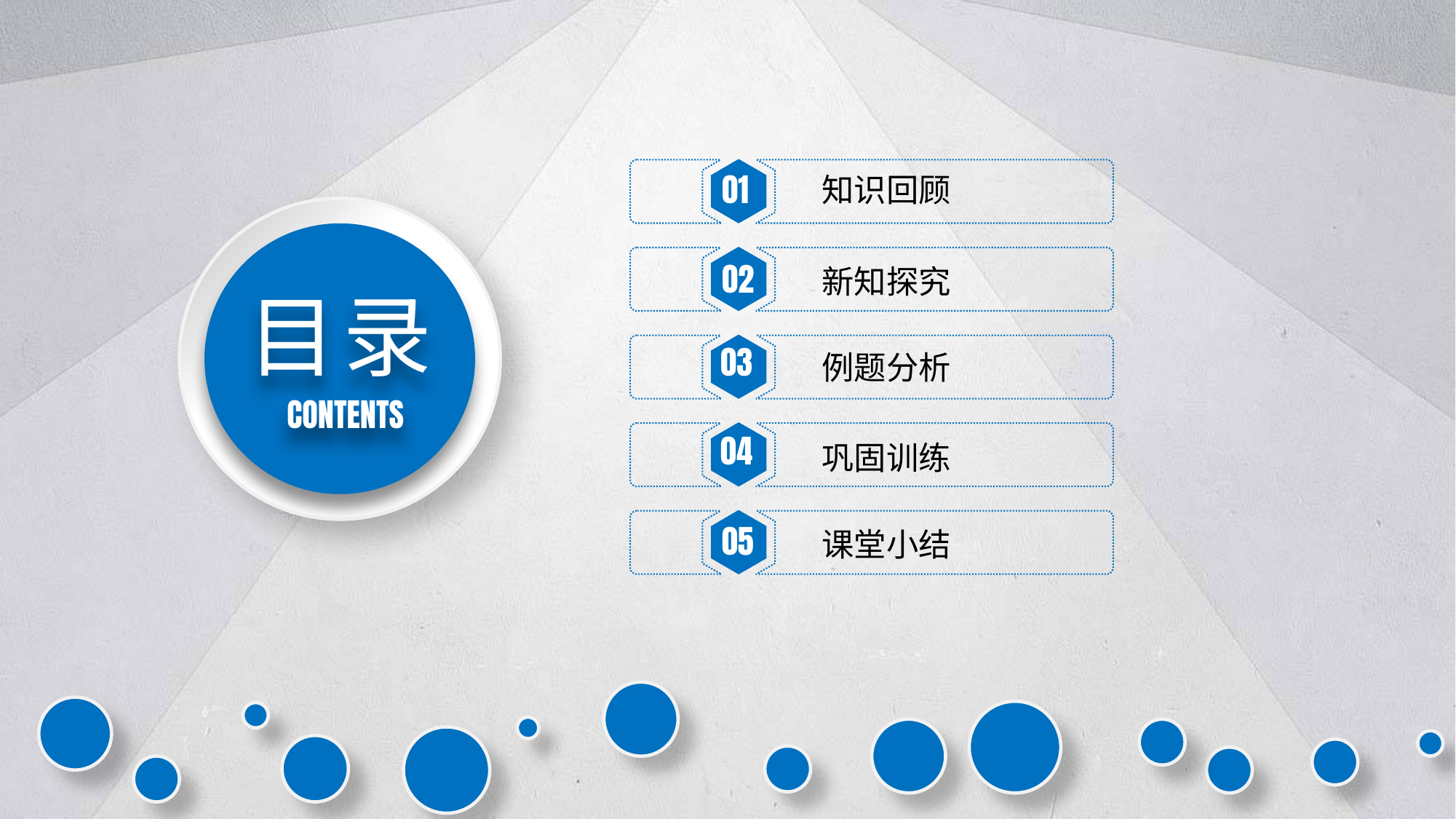

知识回顾
01

新知探究
02
目录

例题分析
03
CONTENTS

04
巩固训练

课堂小结
05